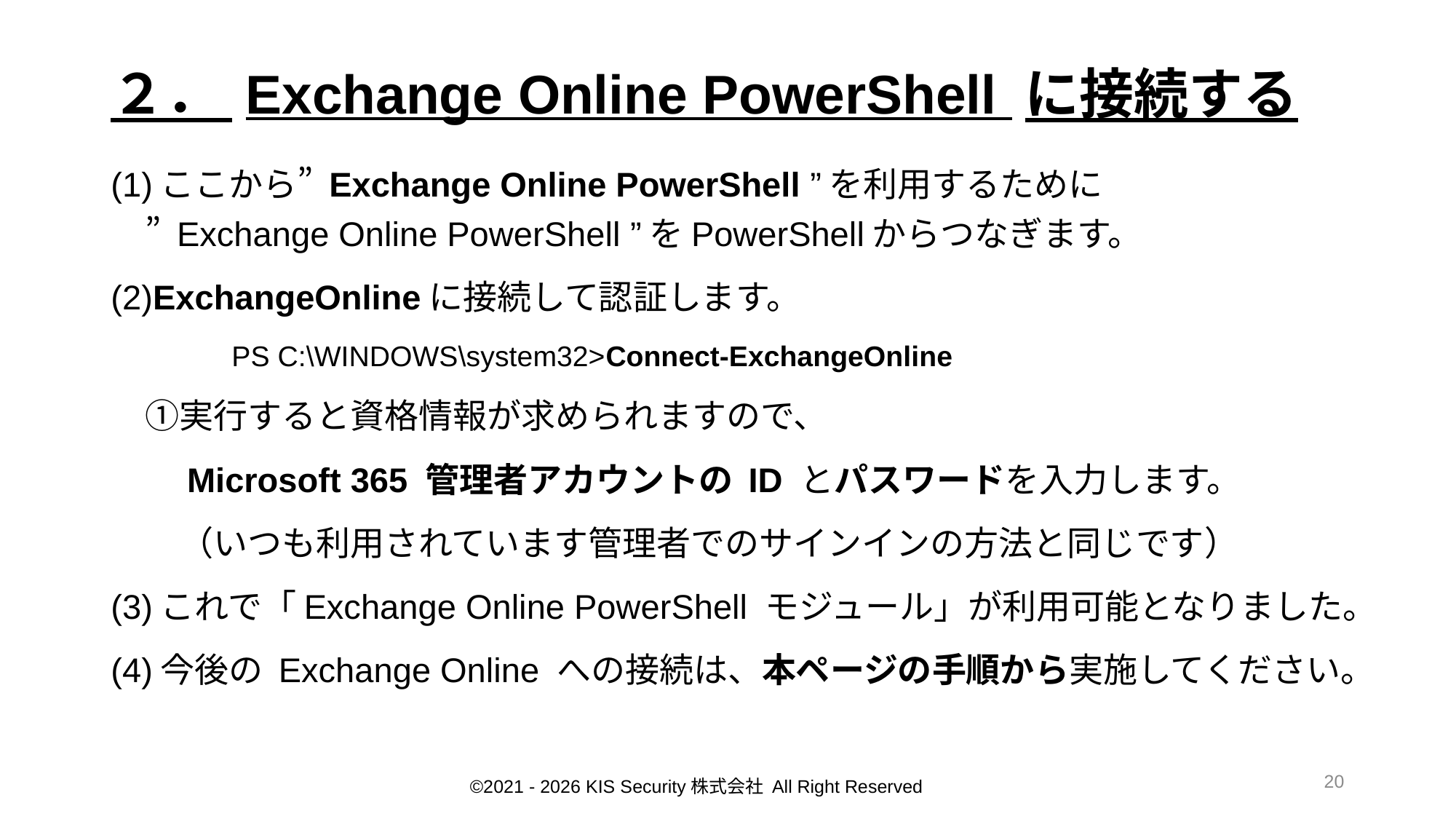

# ２． Exchange Online PowerShell に接続する
(1)ここから” Exchange Online PowerShell ”を利用するために
　” Exchange Online PowerShell ”をPowerShellからつなぎます。
(2)ExchangeOnlineに接続して認証します。
　　　　PS C:\WINDOWS\system32>Connect-ExchangeOnline
　①実行すると資格情報が求められますので、
　　Microsoft 365 管理者アカウントの ID とパスワードを入力します。
　　（いつも利用されています管理者でのサインインの方法と同じです）
(3)これで「Exchange Online PowerShell モジュール」が利用可能となりました。
(4)今後の Exchange Online への接続は、本ページの手順から実施してください。
20